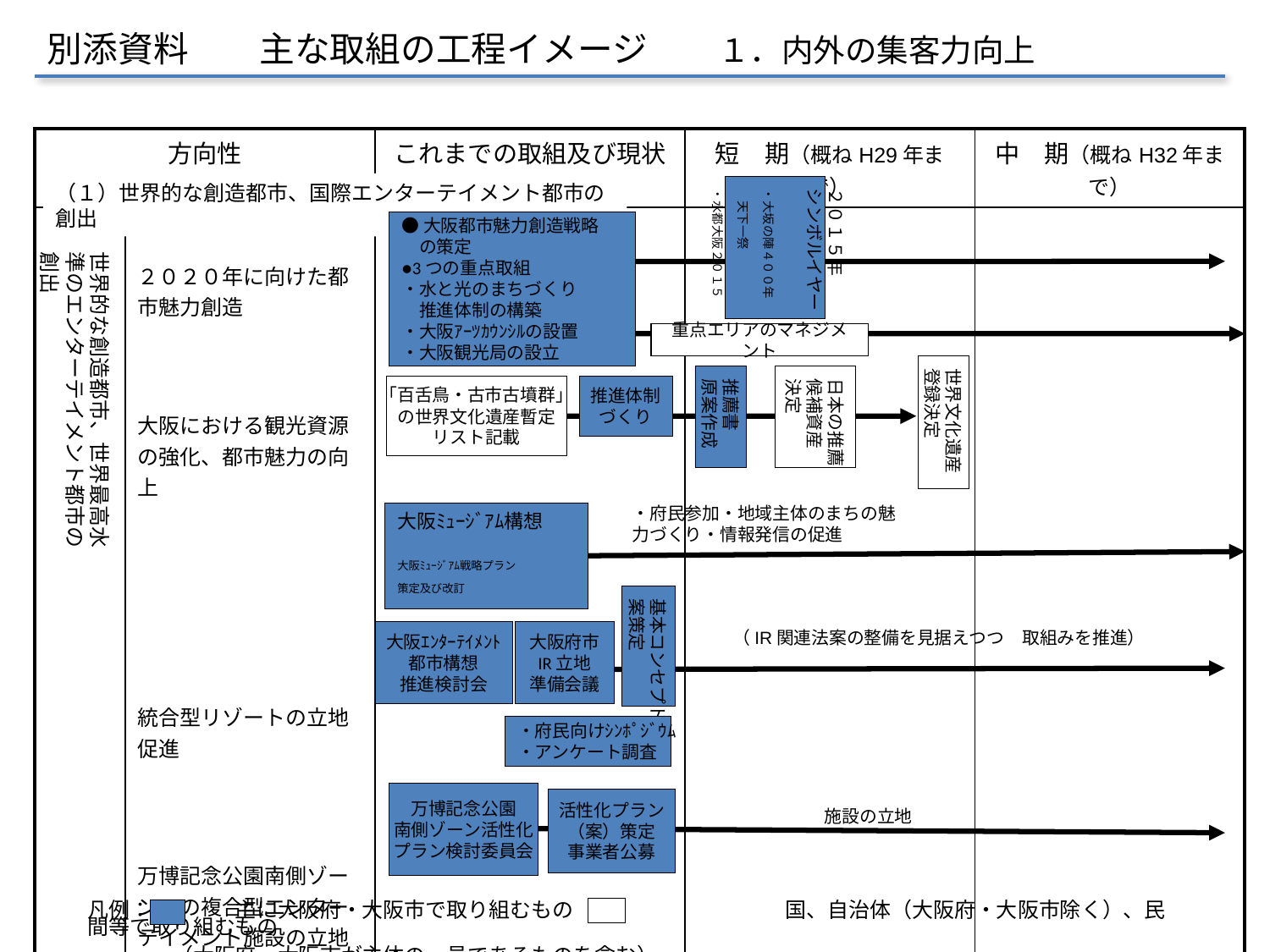

別添資料　　主な取組の工程イメージ　　１．内外の集客力向上
| 方向性 |  | これまでの取組及び現状 | 短　期（概ねH29年まで） | 中　期（概ねH32年まで） |
| --- | --- | --- | --- | --- |
|  | ２０２０年に向けた都市魅力創造 大阪における観光資源の強化、都市魅力の向上 統合型リゾートの立地促進 万博記念公園南側ゾーンへの複合型エンターテイメント施設の立地 |  |  |  |
（１）世界的な創造都市、国際エンターテイメント都市の創出
２０１５年
シンボルイヤー

・大坂の陣４００年
　天下一祭
・水都大阪２０１５
●大阪都市魅力創造戦略
　の策定
●3つの重点取組
・水と光のまちづくり
　推進体制の構築
・大阪ｱｰﾂｶｳﾝｼﾙの設置
・大阪観光局の設立
世界的な創造都市、世界最高水準のエンターテイメント都市の創出

重点エリアのマネジメント

世界文化遺産
登録決定
推薦書
原案作成
日本の推薦
候補資産
決定
「百舌鳥・古市古墳群」
の世界文化遺産暫定
リスト記載
推進体制
づくり

・府民参加・地域主体のまちの魅力づくり・情報発信の促進
大阪ﾐｭｰｼﾞｱﾑ構想

大阪ﾐｭｰｼﾞｱﾑ戦略プラン
策定及び改訂

基本コンセプト
案策定
（IR関連法案の整備を見据えつつ　取組みを推進）
大阪ｴﾝﾀｰﾃｲﾒﾝﾄ
都市構想
推進検討会
大阪府市
IR立地
準備会議

・府民向けｼﾝﾎﾟｼﾞｳﾑ
・アンケート調査
万博記念公園
南側ゾーン活性化
プラン検討委員会
活性化プラン
（案）策定
事業者公募
施設の立地

凡例：　　　　主に大阪府・大阪市で取り組むもの　　　　　　　　　　国、自治体（大阪府・大阪市除く）、民間等で取り組むもの
　　　　（大阪府・大阪市が主体の一員であるものを含む）